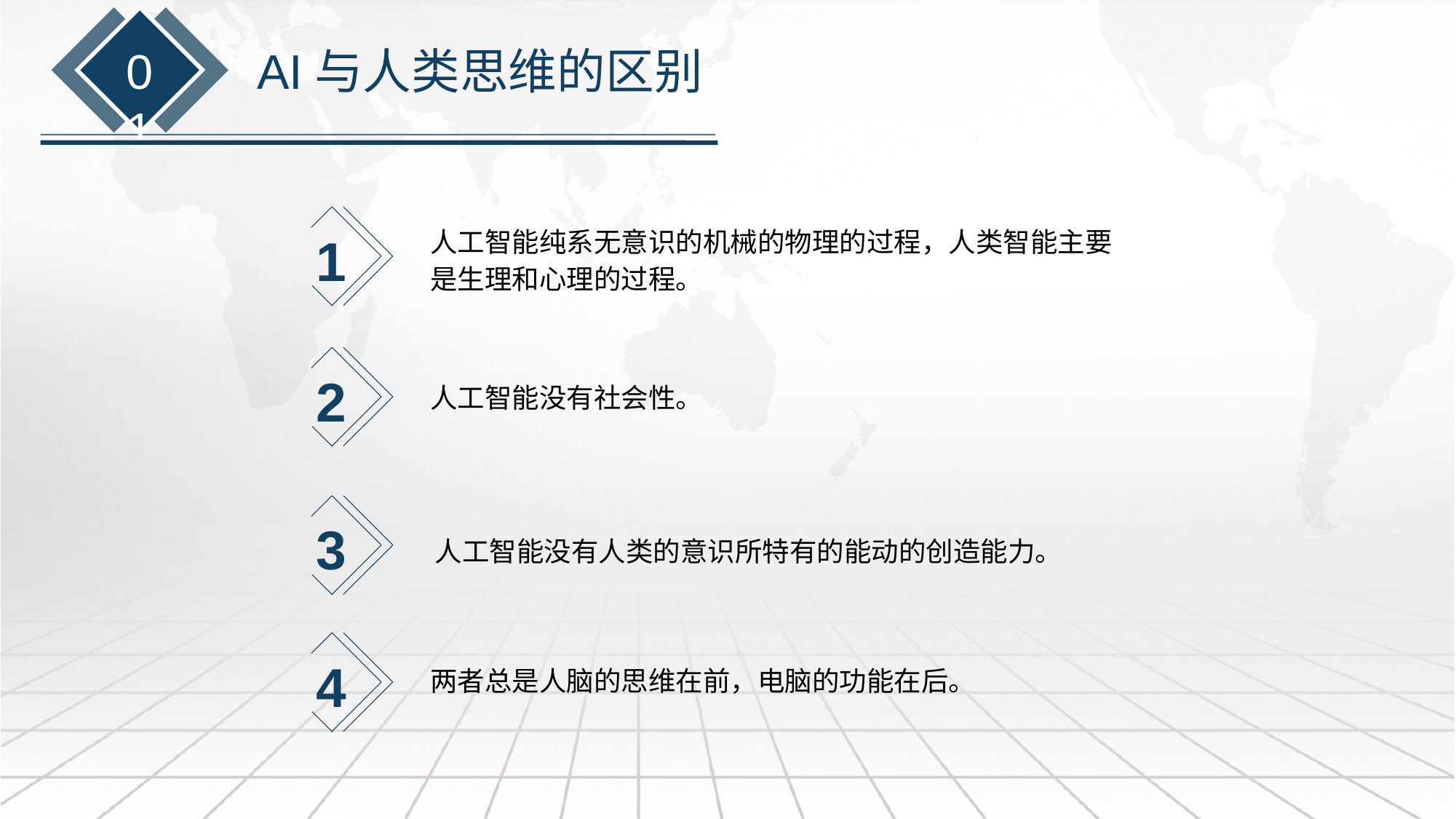

01
AI与人类思维的区别
1
人工智能纯系无意识的机械的物理的过程，人类智能主要是生理和心理的过程。
2
人工智能没有社会性。
3
人工智能没有人类的意识所特有的能动的创造能力。
4
两者总是人脑的思维在前，电脑的功能在后。